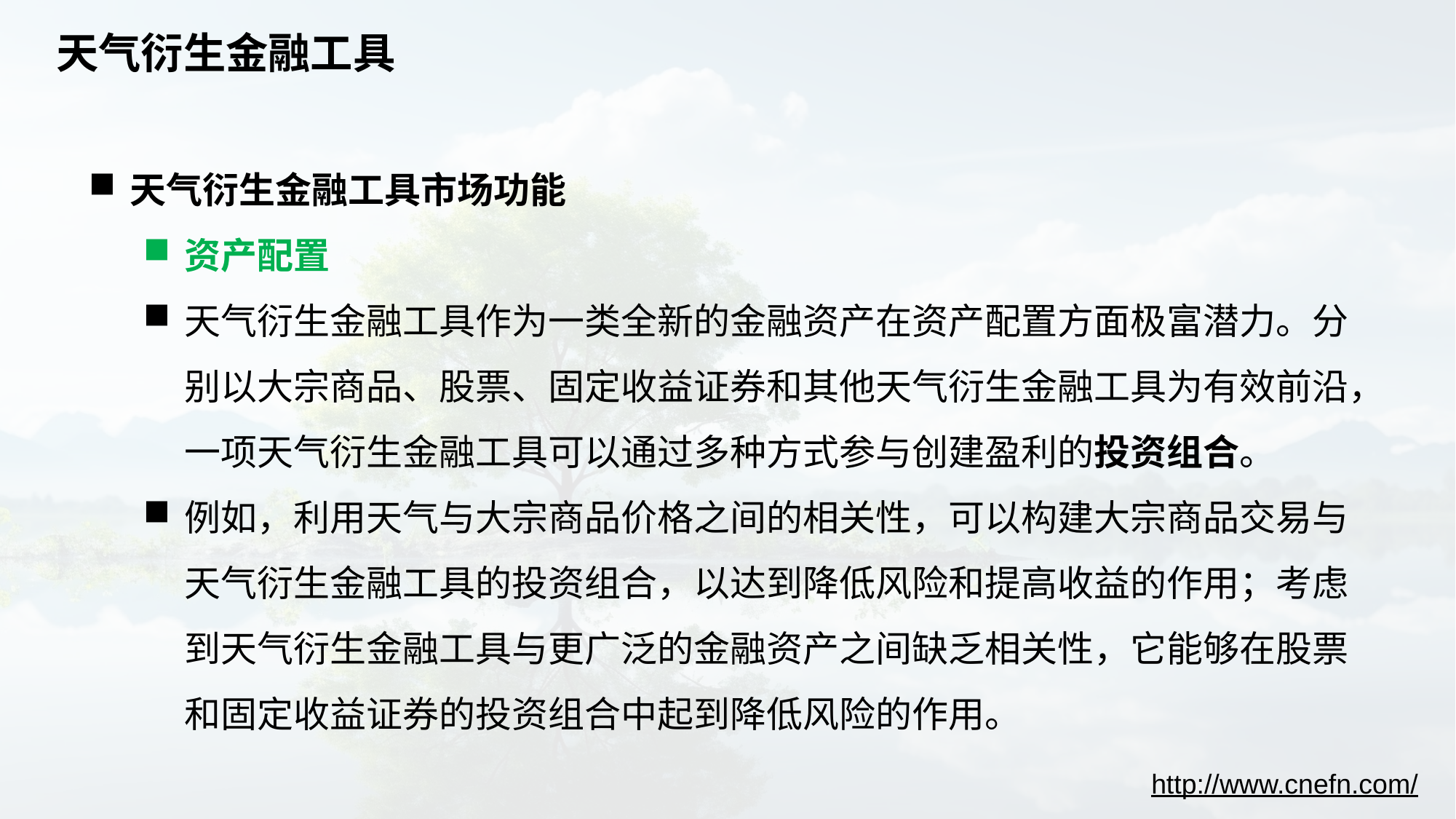

# 天气衍生金融工具
天气衍生金融工具市场功能
资产配置
天气衍生金融工具作为一类全新的金融资产在资产配置方面极富潜力。分别以大宗商品、股票、固定收益证券和其他天气衍生金融工具为有效前沿，一项天气衍生金融工具可以通过多种方式参与创建盈利的投资组合。
例如，利用天气与大宗商品价格之间的相关性，可以构建大宗商品交易与天气衍生金融工具的投资组合，以达到降低风险和提高收益的作用；考虑到天气衍生金融工具与更广泛的金融资产之间缺乏相关性，它能够在股票和固定收益证券的投资组合中起到降低风险的作用。